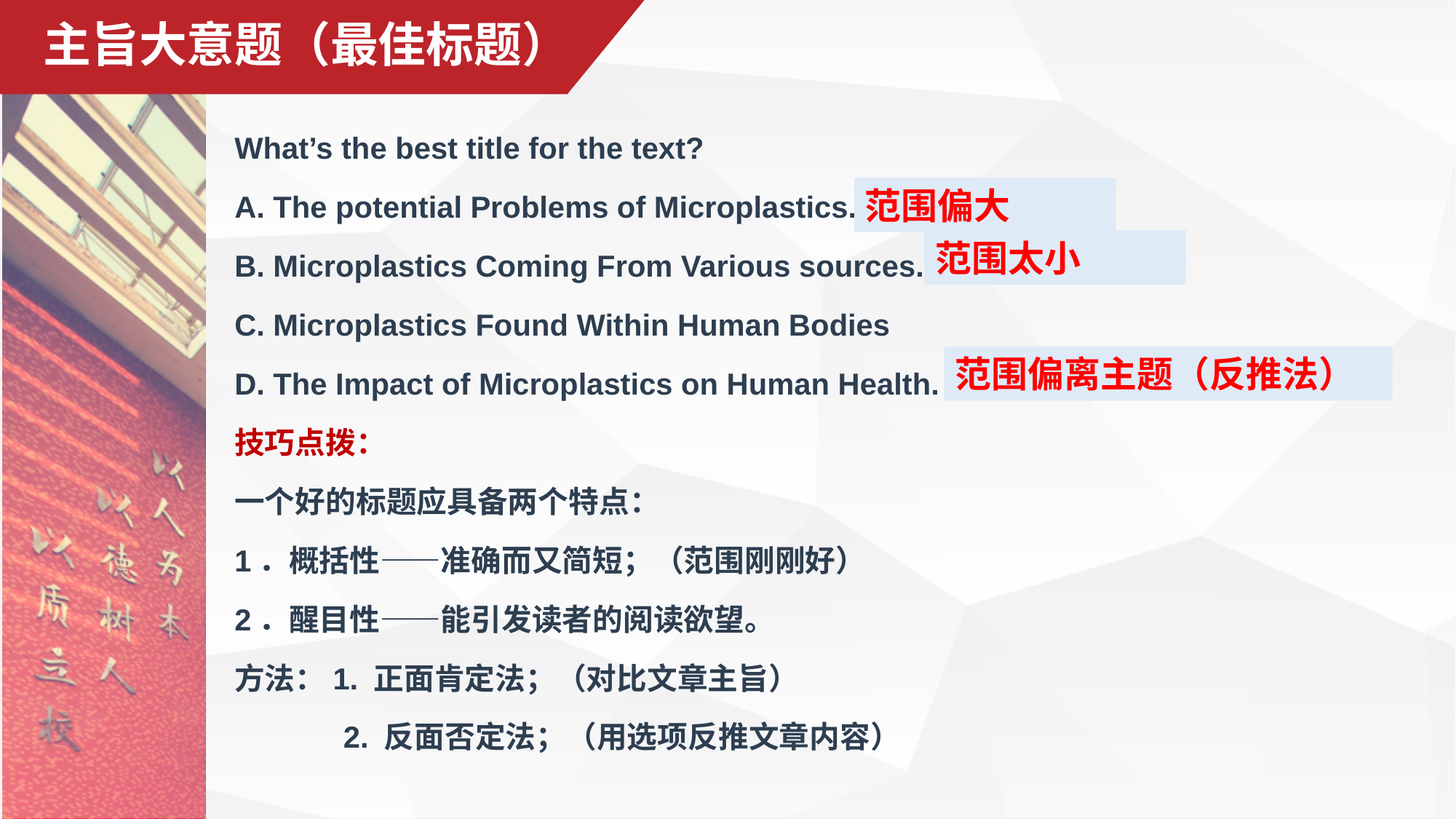

# 主旨大意题（最佳标题）
What’s the best title for the text?
A. The potential Problems of Microplastics.
B. Microplastics Coming From Various sources.
C. Microplastics Found Within Human Bodies
D. The Impact of Microplastics on Human Health.
技巧点拨：
一个好的标题应具备两个特点：
1．概括性——准确而又简短；（范围刚刚好）
2．醒目性——能引发读者的阅读欲望。
方法：1. 正面肯定法；（对比文章主旨）
             2. 反面否定法；（用选项反推文章内容）
范围偏大
范围太小
范围偏离主题（反推法）